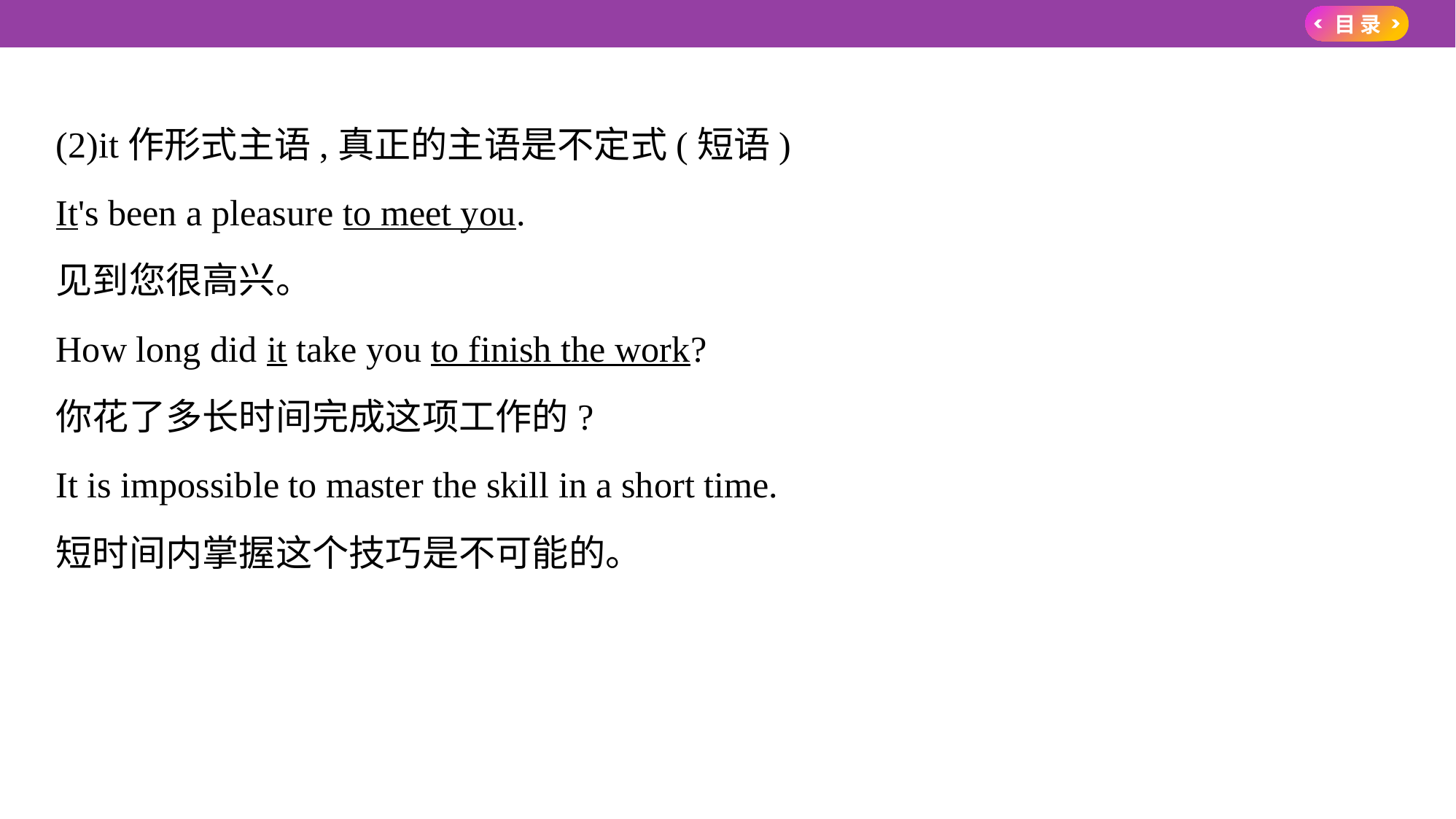

(2)it作形式主语,真正的主语是不定式(短语)
It's been a pleasure to meet you.
见到您很高兴。
How long did it take you to finish the work?
你花了多长时间完成这项工作的?
It is impossible to master the skill in a short time.
短时间内掌握这个技巧是不可能的。